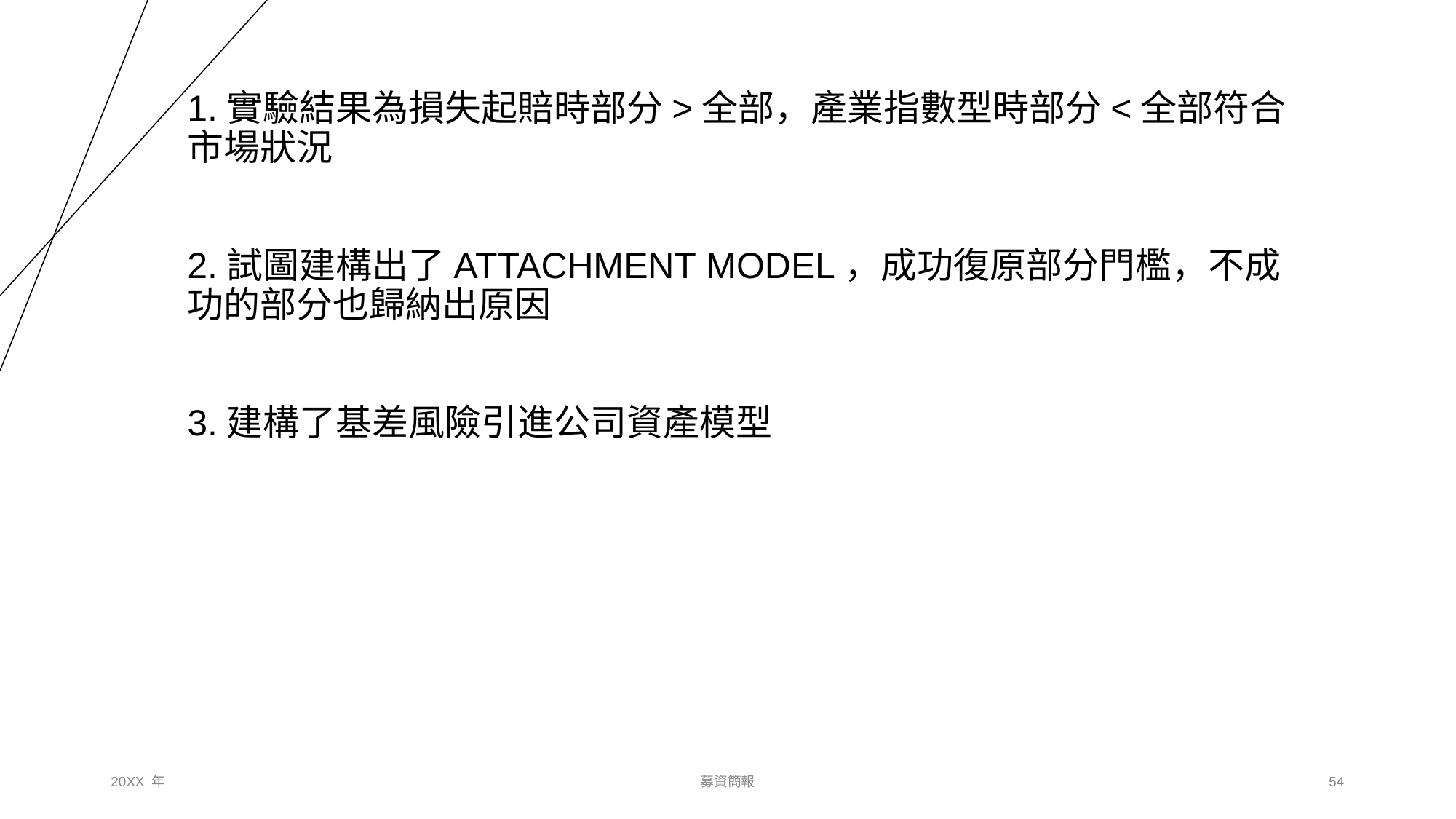

# 1.實驗結果為損失起賠時部分>全部，產業指數型時部分<全部🡪符合市場狀況 2.試圖建構出了ATTACHMENT MODEL，成功復原部分門檻，不成功的部分也歸納出原因 3.建構了基差風險引進公司資產模型
20XX 年
募資簡報
54